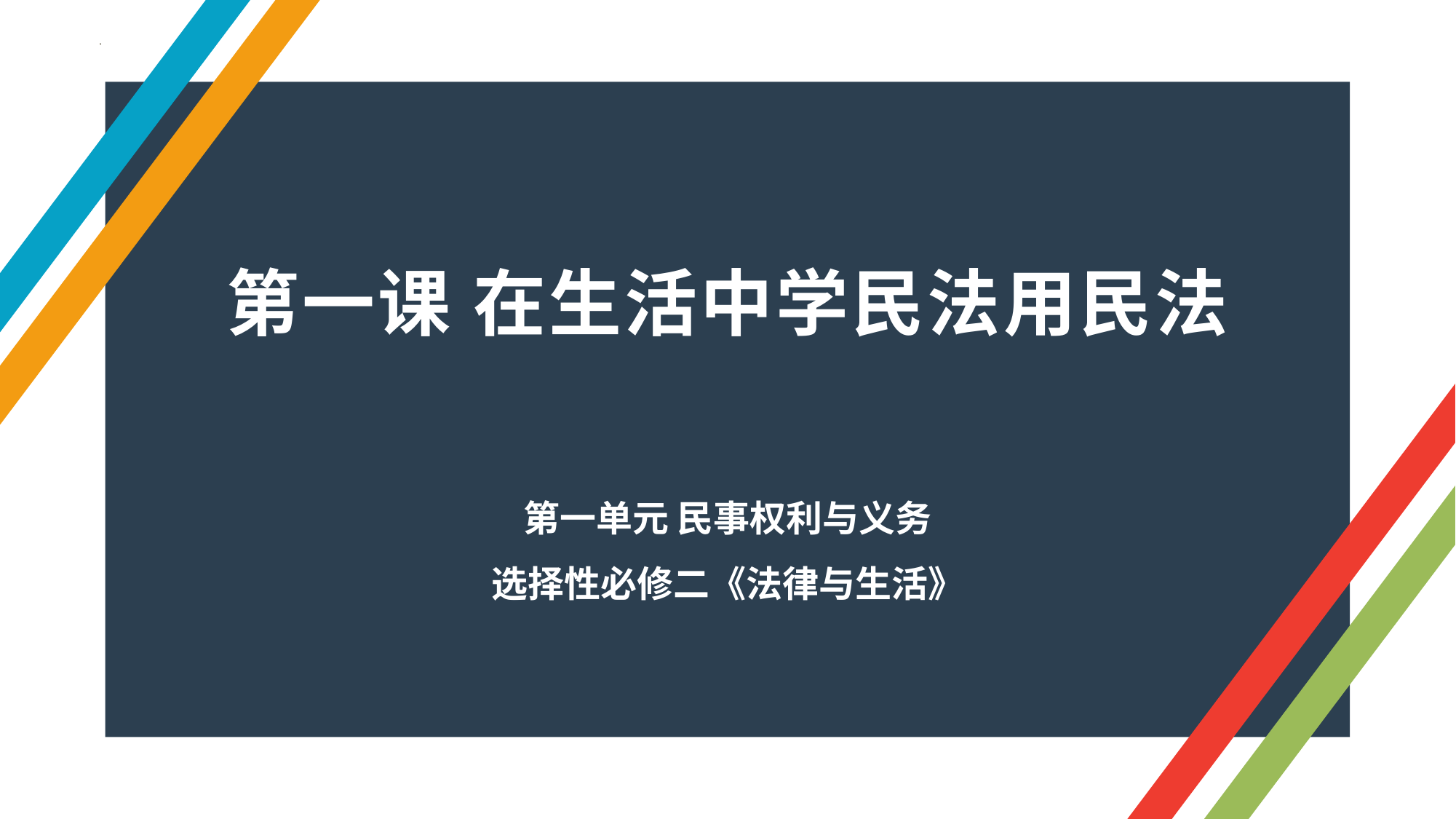

第一课 在生活中学民法用民法

第一单元 民事权利与义务
选择性必修二《法律与生活》